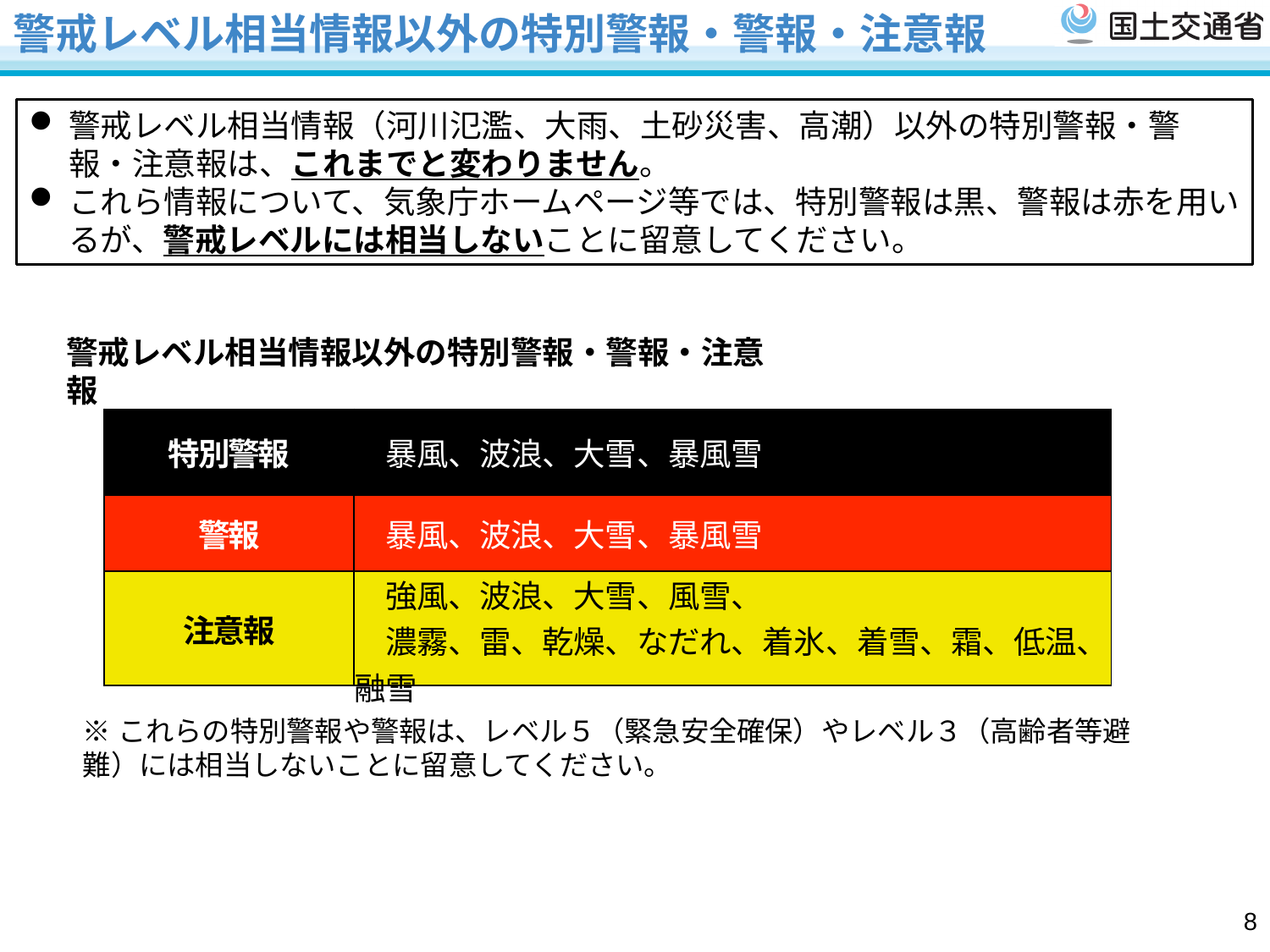

# 警戒レベル相当情報以外の特別警報・警報・注意報
警戒レベル相当情報（河川氾濫、大雨、土砂災害、高潮）以外の特別警報・警報・注意報は、これまでと変わりません。
これら情報について、気象庁ホームページ等では、特別警報は黒、警報は赤を用いるが、警戒レベルには相当しないことに留意してください。
警戒レベル相当情報以外の特別警報・警報・注意報
| 特別警報 | 暴風、波浪、大雪、暴風雪 |
| --- | --- |
| 警報 | 暴風、波浪、大雪、暴風雪 |
| 注意報 | 強風、波浪、大雪、風雪、 　濃霧、雷、乾燥、なだれ、着氷、着雪、霜、低温、融雪 |
※これらの特別警報や警報は、レベル５（緊急安全確保）やレベル３（高齢者等避難）には相当しないことに留意してください。
8